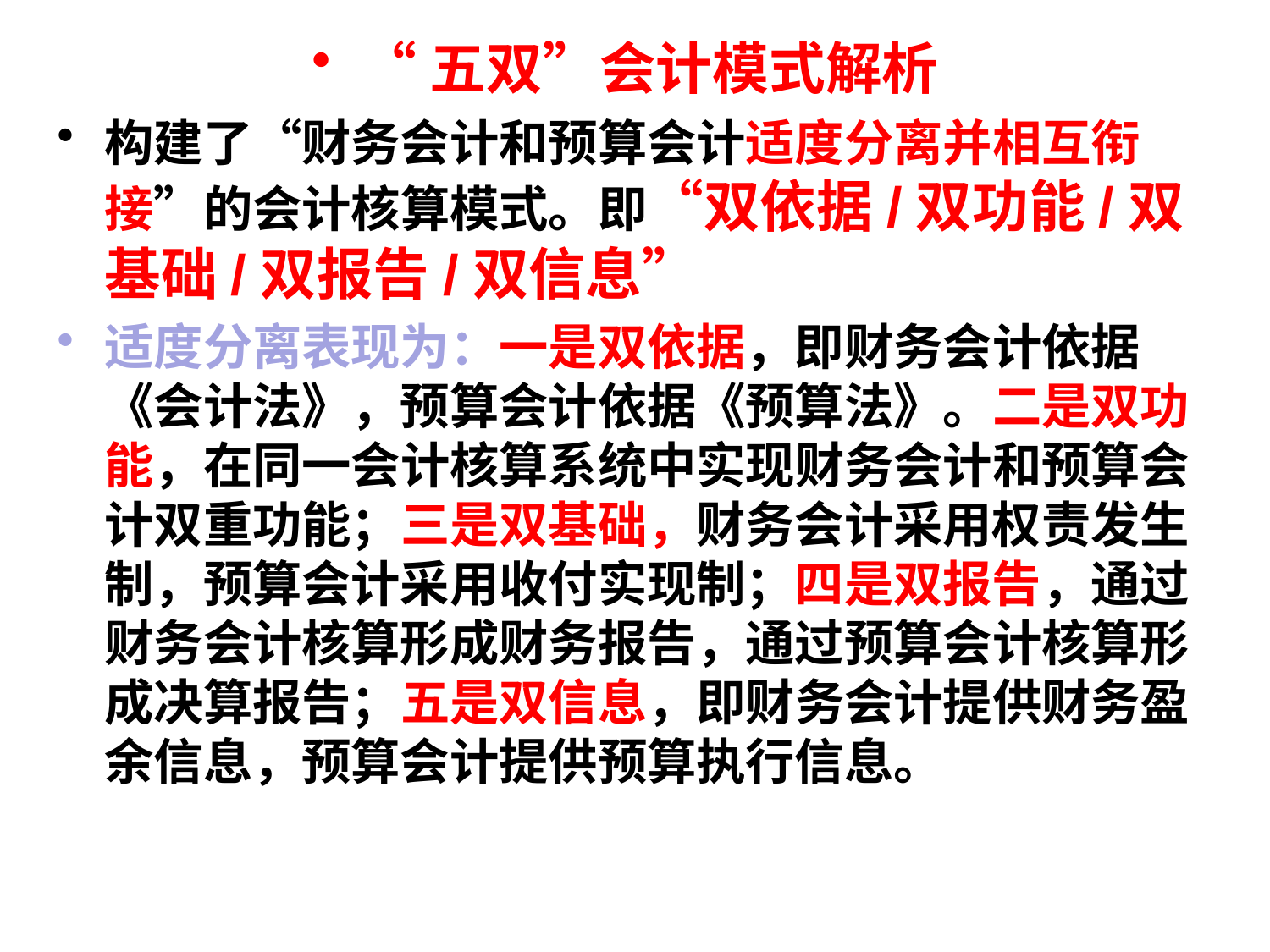

“五双”会计模式解析
构建了“财务会计和预算会计适度分离并相互衔接”的会计核算模式。即“双依据/双功能/双基础/双报告/双信息”
适度分离表现为：一是双依据，即财务会计依据《会计法》，预算会计依据《预算法》。二是双功能，在同一会计核算系统中实现财务会计和预算会计双重功能；三是双基础，财务会计采用权责发生制，预算会计采用收付实现制；四是双报告，通过财务会计核算形成财务报告，通过预算会计核算形成决算报告；五是双信息，即财务会计提供财务盈余信息，预算会计提供预算执行信息。